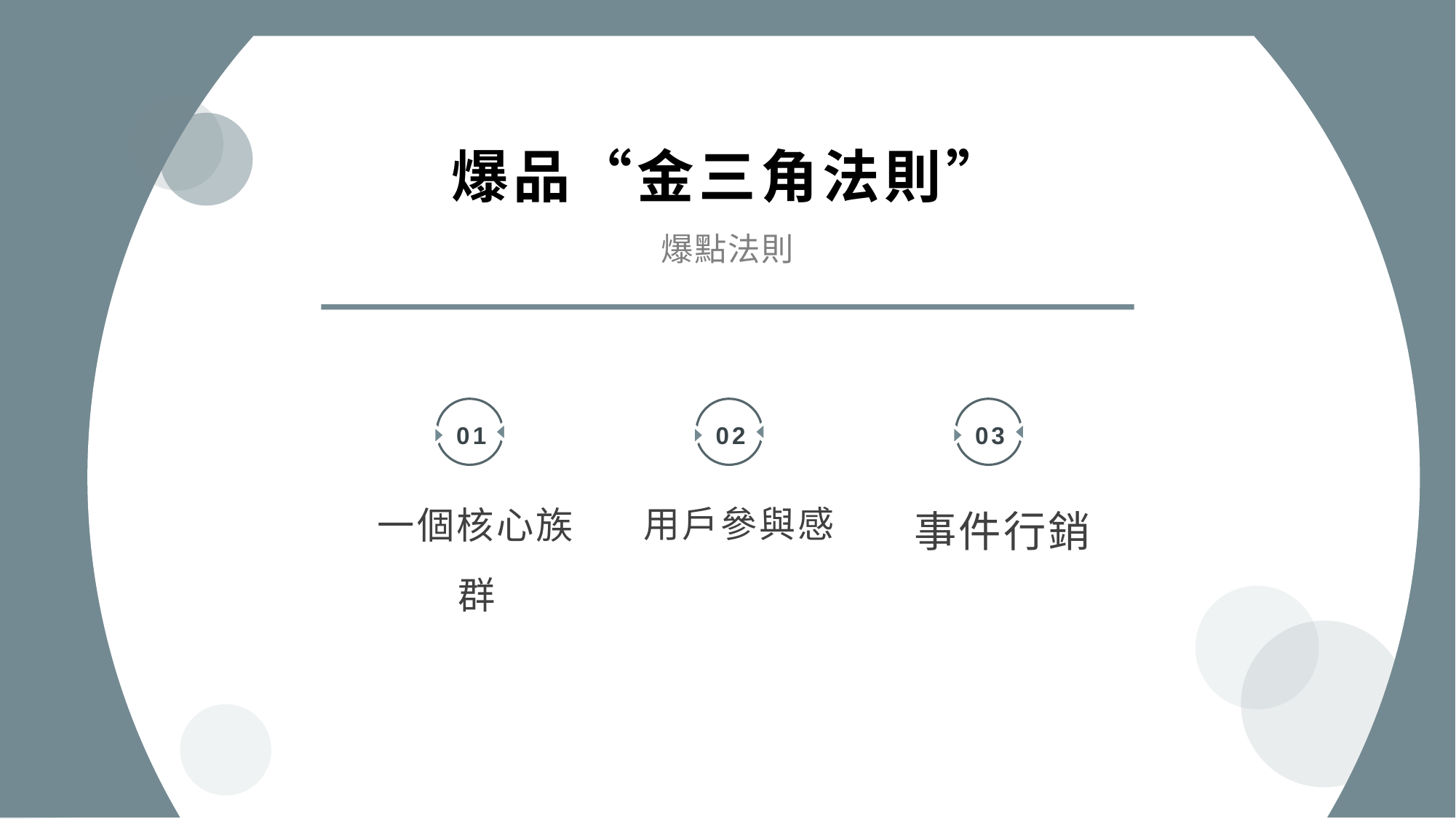

爆品“金三角法則”
爆點法則

01
02
03

一個核心族群
用戶參與感
事件行銷